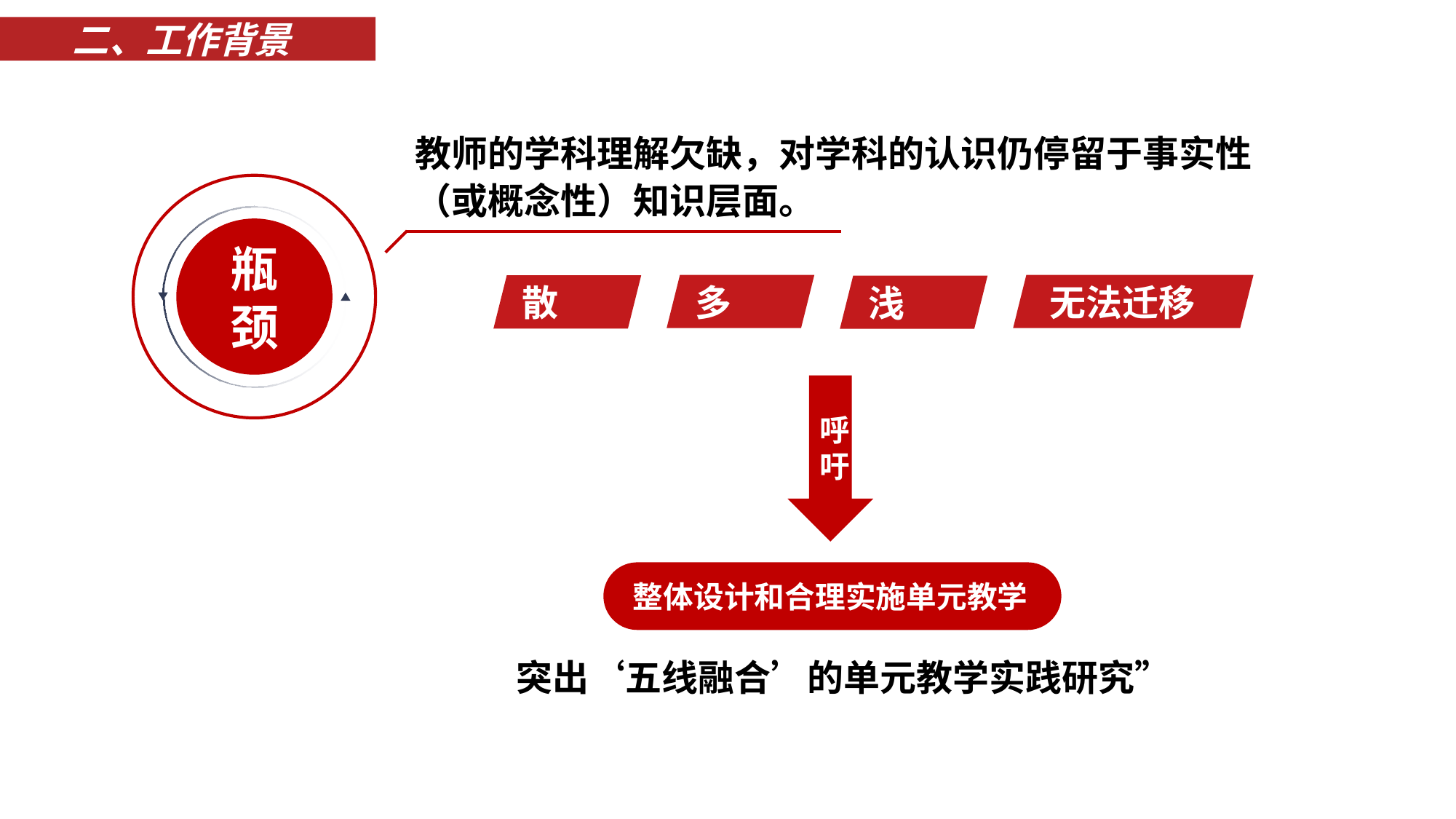

二、工作背景
教师的学科理解欠缺，对学科的认识仍停留于事实性（或概念性）知识层面。

瓶颈
多
无法迁移
散
浅
呼吁

整体设计和合理实施单元教学
突出‘五线融合’的单元教学实践研究”